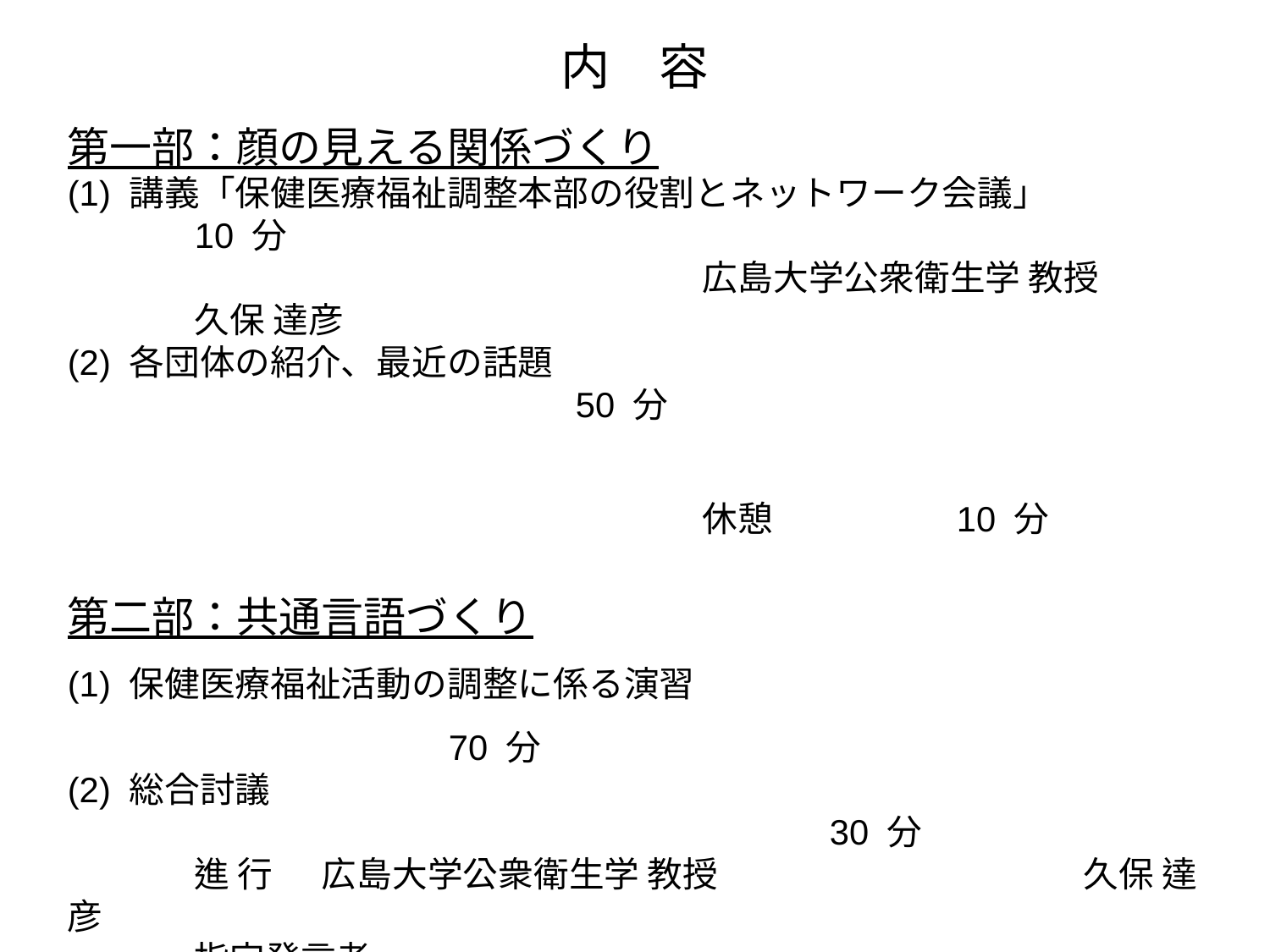

内　容
第一部：顔の見える関係づくり
(1) 講義「保健医療福祉調整本部の役割とネットワーク会議」		10 分
					広島大学公衆衛生学 教授 	久保 達彦
(2) 各団体の紹介、最近の話題						 			50 分
													休憩		10 分

第二部：共通言語づくり
(1) 保健医療福祉活動の調整に係る演習							70 分
(2) 総合討議 													30 分
	進 行	広島大学公衆衛生学 教授			久保 達彦
	指定発言者
			県立広島病院救命救急センター長	楠 真二
			広島県感染症・疾病管理センター長	桑原 正雄
			社会福祉法人本永福祉会 理事長		本永 史郎
			広島県健康福祉局長				北原 加奈子
　  写真撮影														10 分